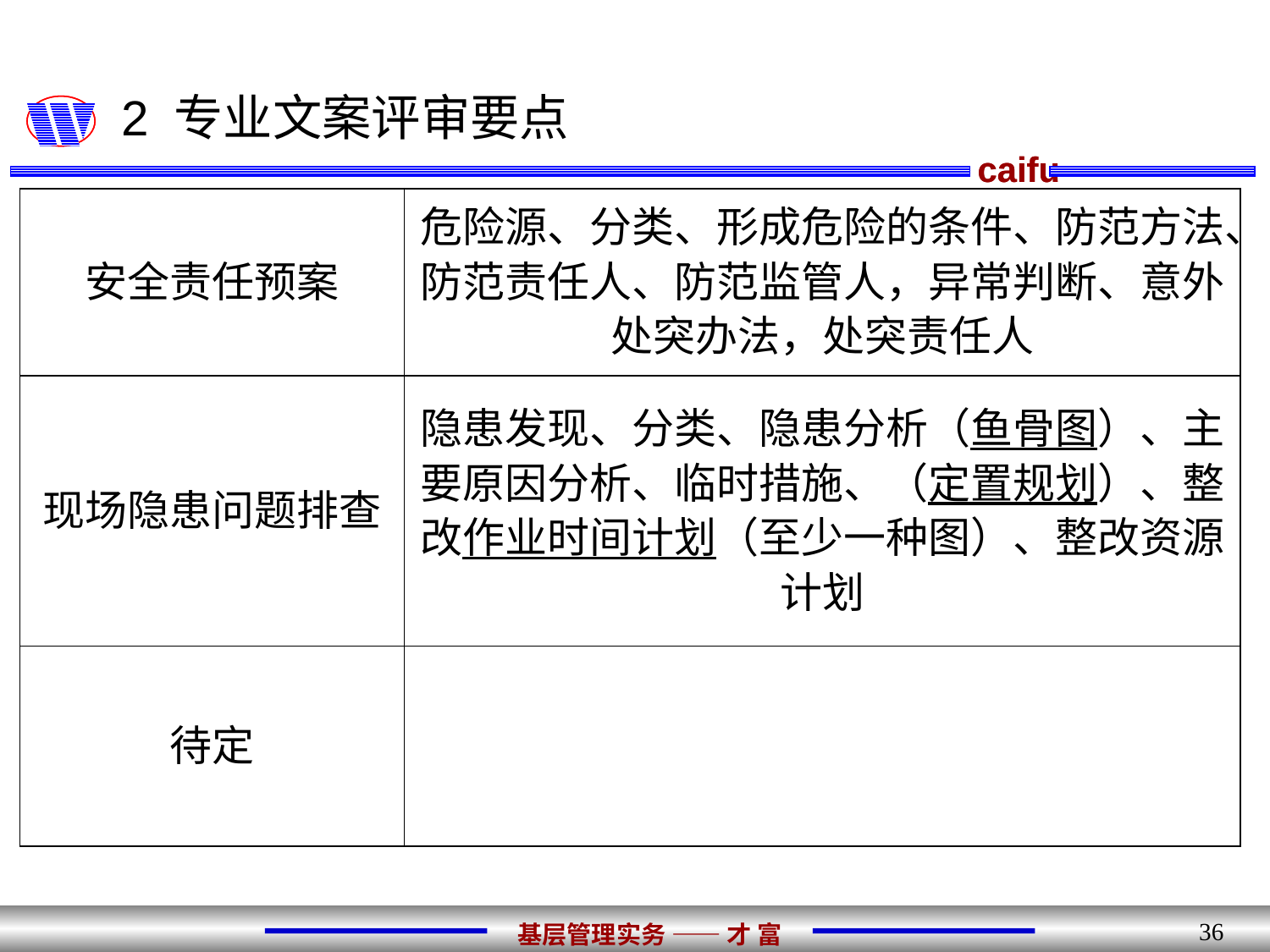

# 2 专业文案评审要点
| 安全责任预案 | 危险源、分类、形成危险的条件、防范方法、防范责任人、防范监管人，异常判断、意外处突办法，处突责任人 |
| --- | --- |
| 现场隐患问题排查 | 隐患发现、分类、隐患分析（鱼骨图）、主要原因分析、临时措施、（定置规划）、整改作业时间计划（至少一种图）、整改资源计划 |
| 待定 |  |